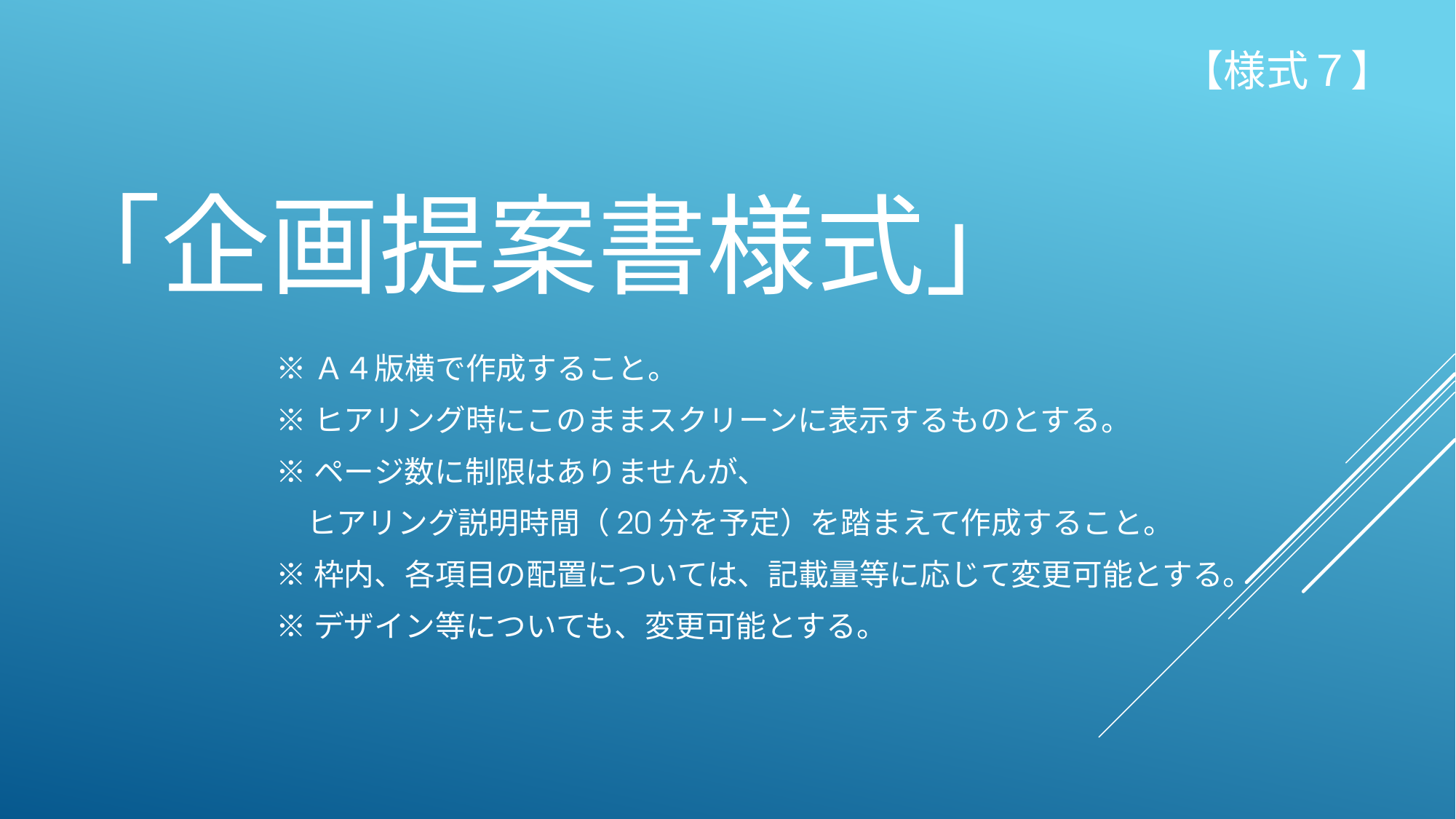

【様式７】
# 「企画提案書様式」
※Ａ４版横で作成すること。
※ヒアリング時にこのままスクリーンに表示するものとする。
※ページ数に制限はありませんが、
　ヒアリング説明時間（20分を予定）を踏まえて作成すること。
※枠内、各項目の配置については、記載量等に応じて変更可能とする。
※デザイン等についても、変更可能とする。